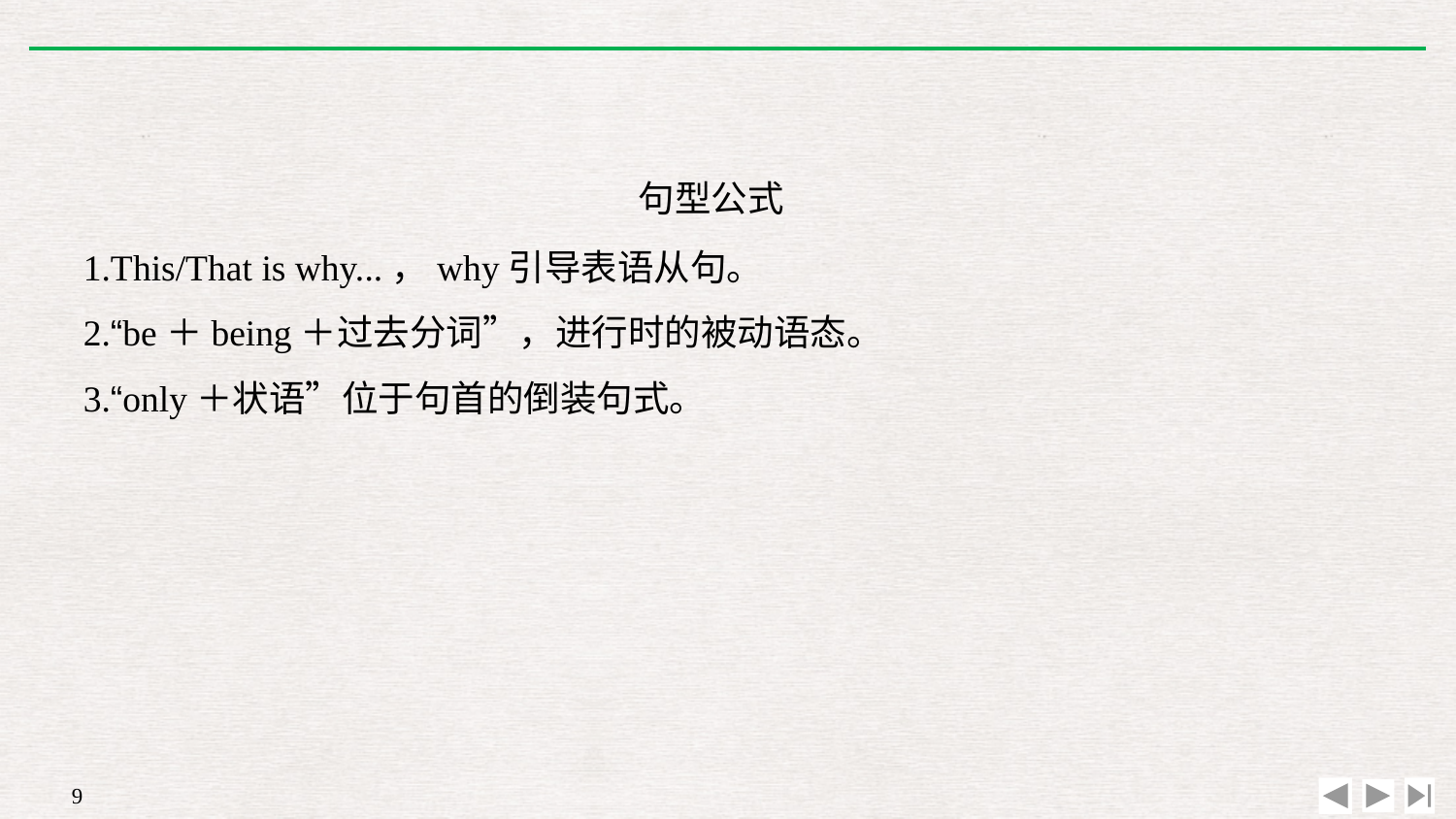

句型公式
1.This/That is why...，why引导表语从句。
2.“be＋being＋过去分词”，进行时的被动语态。
3.“only＋状语”位于句首的倒装句式。